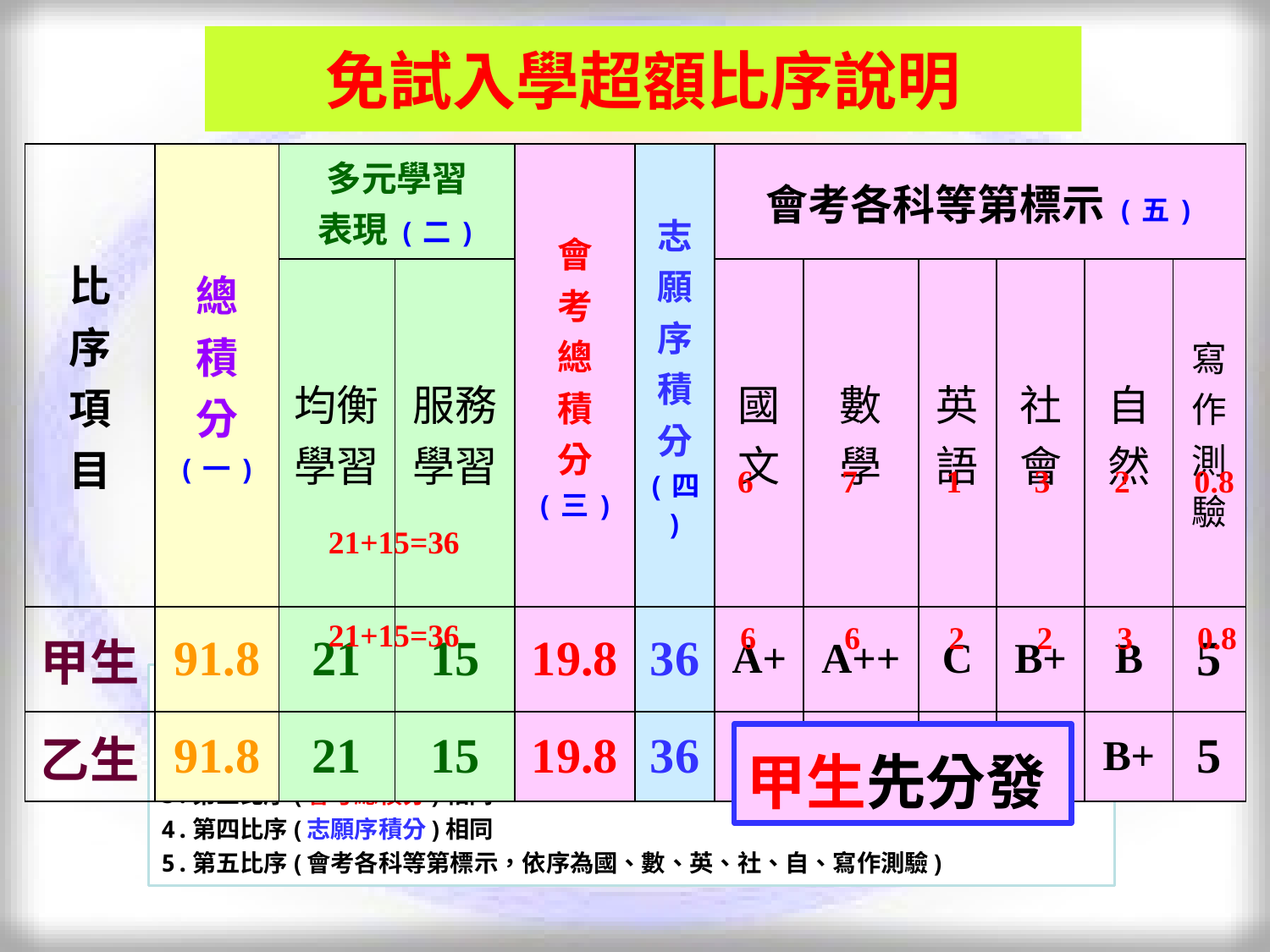

# 免試入學超額比序說明
| 比 序 項 目 | 總 積 分 (一) | 多元學習 表現(二) |  | 會 考 總 積 分 (三) | 志 願 序積分 (四) | 會考各科等第標示(五) |  |  |  |  |  |
| --- | --- | --- | --- | --- | --- | --- | --- | --- | --- | --- | --- |
|  |  | 均衡 學習 | 服務 學習 |  |  | 國文 | 數 學 | 英語 | 社會 | 自然 | 寫 作 測 驗 |
| 甲生 | 91.8 | 21 | 15 | 19.8 | 36 | A+ | A++ | C | B+ | B | 5 |
| 乙生 | 91.8 | 21 | 15 | 19.8 | 36 | A+ | A+ | B | B | B+ | 5 |
6           7           1         3        2        0.8
21+15=36
21+15=36
6           6           2         2        3        0.8
甲生、乙生，哪一位先分發?
1.第一比序(總積分)相同
2.第二比序(多元學習表現)相同
3.第三比序(會考總積分)相同
4.第四比序(志願序積分)相同
5.第五比序(會考各科等第標示，依序為國、數、英、社、自、寫作測驗)
甲生先分發